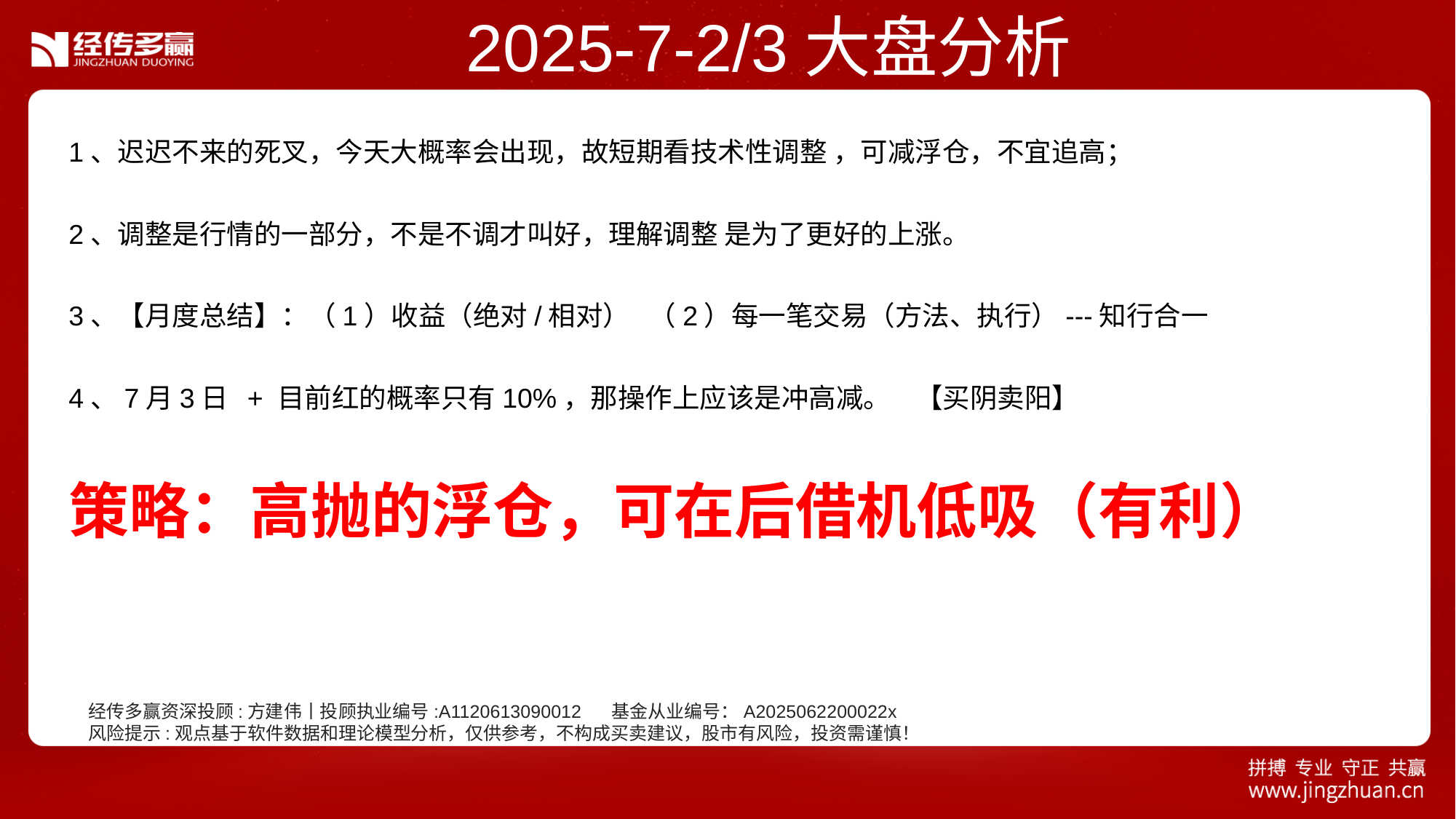

2025-7-2/3大盘分析
1、迟迟不来的死叉，今天大概率会出现，故短期看技术性调整 ，可减浮仓，不宜追高；

2、调整是行情的一部分，不是不调才叫好，理解调整 是为了更好的上涨。

3、【月度总结】：（1）收益（绝对/相对）   （2）每一笔交易（方法、执行）---知行合一

4、7月3日  + 目前红的概率只有10%，那操作上应该是冲高减。    【买阴卖阳】

策略：高抛的浮仓，可在后借机低吸（有利）